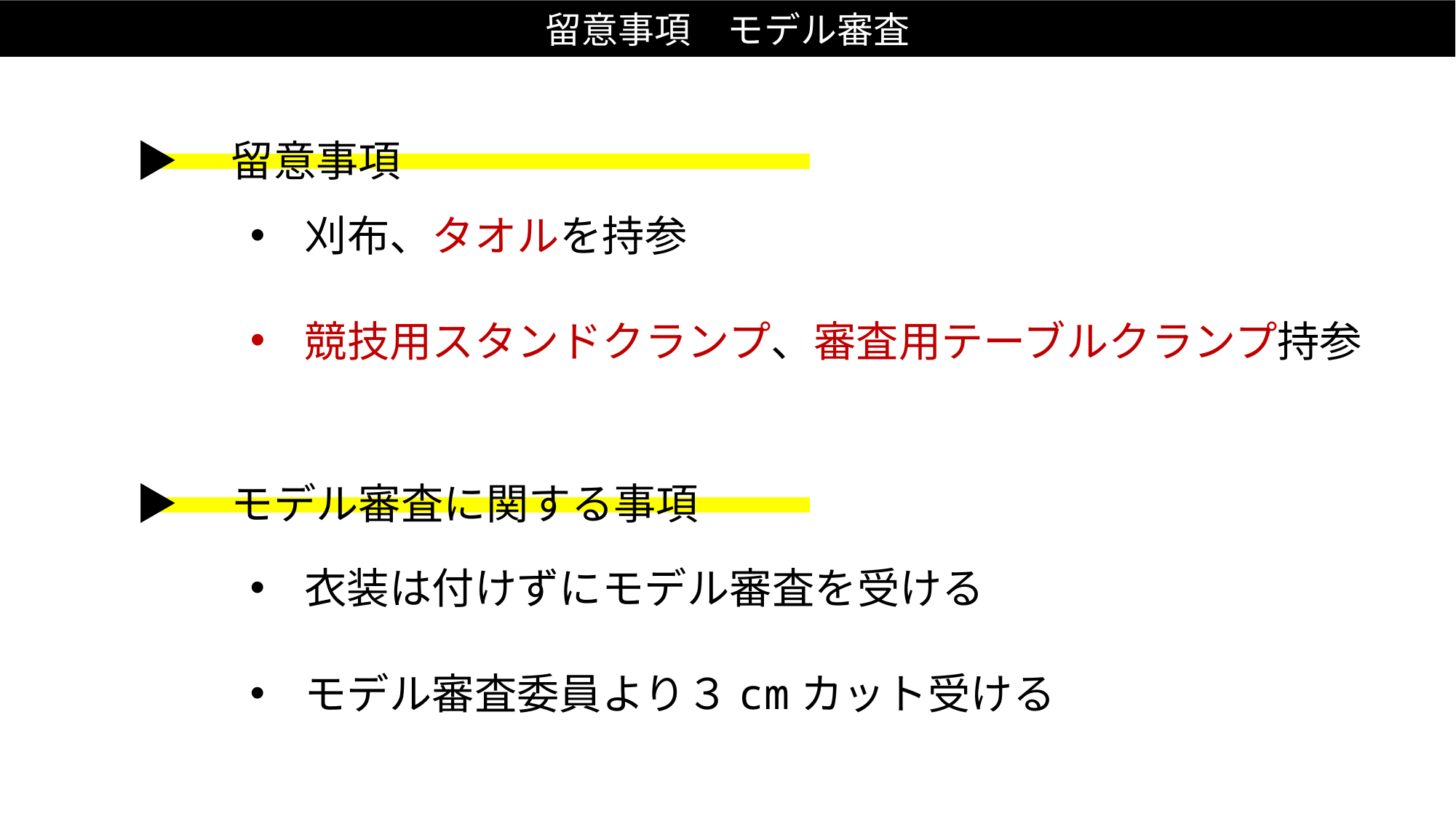

留意事項　モデル審査
 ▶　留意事項
刈布、タオルを持参
競技用スタンドクランプ、審査用テーブルクランプ持参
 ▶　モデル審査に関する事項
衣装は付けずにモデル審査を受ける
モデル審査委員より３cmカット受ける